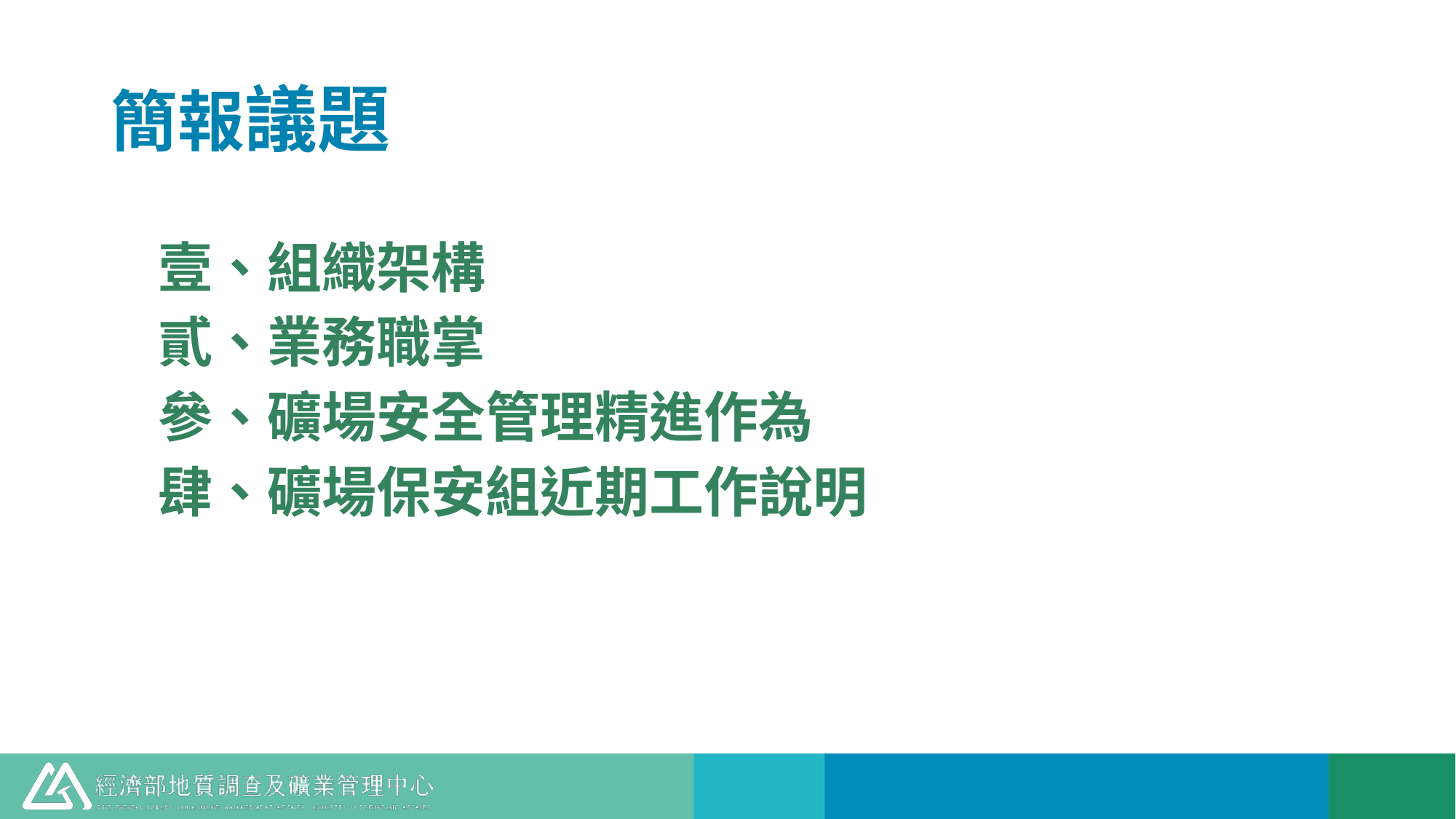

# 簡報議題
壹、組織架構
貳、業務職掌
參、礦場安全管理精進作為
肆、礦場保安組近期工作說明